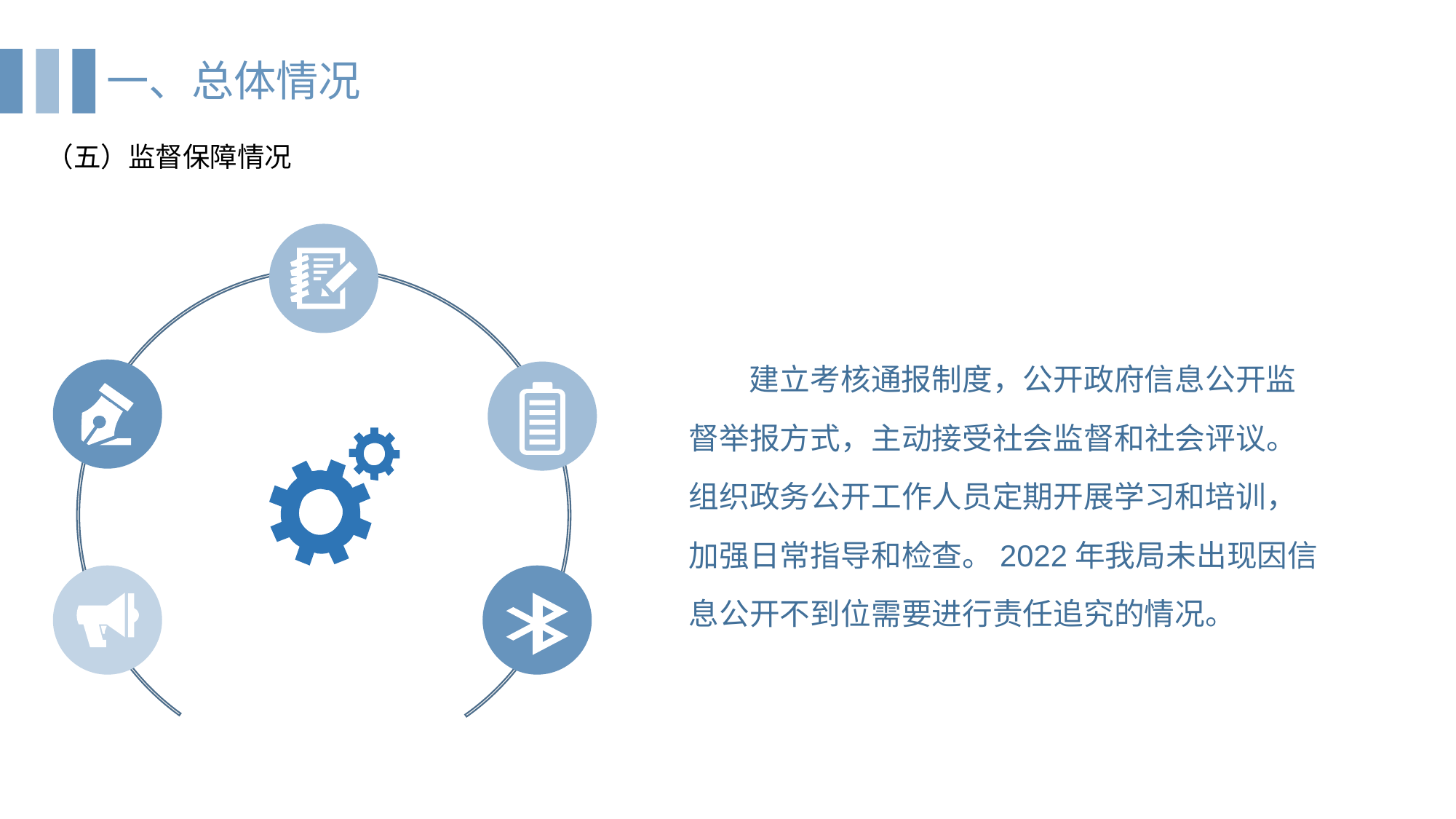

一、总体情况

（五）监督保障情况

建立考核通报制度，公开政府信息公开监督举报方式，主动接受社会监督和社会评议。组织政务公开工作人员定期开展学习和培训，加强日常指导和检查。2022年我局未出现因信息公开不到位需要进行责任追究的情况。